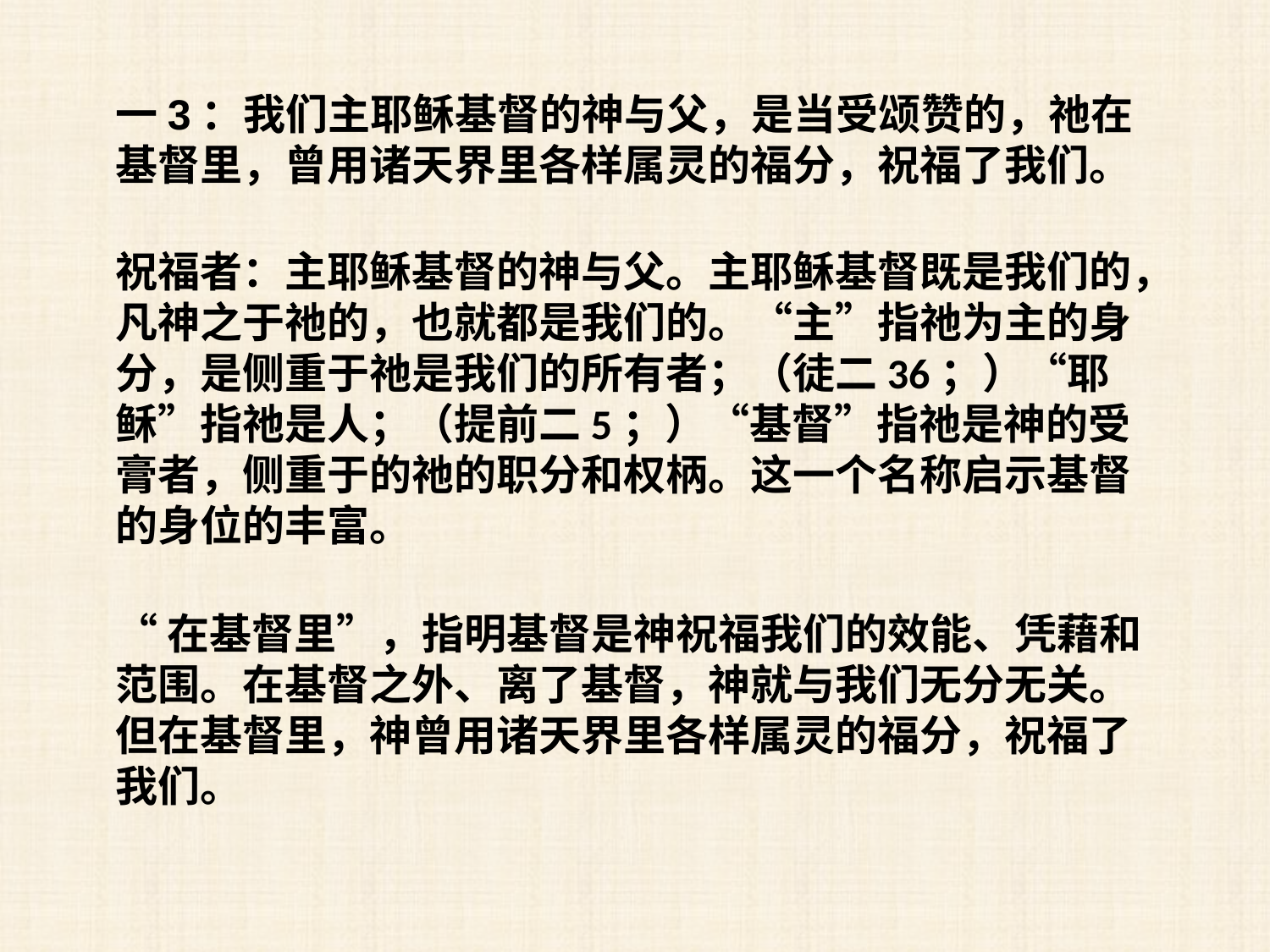

一3：我们主耶稣基督的神与父，是当受颂赞的，祂在基督里，曾用诸天界里各样属灵的福分，祝福了我们。
祝福者：主耶稣基督的神与父。主耶稣基督既是我们的，凡神之于祂的，也就都是我们的。“主”指祂为主的身分，是侧重于祂是我们的所有者；（徒二36；）“耶稣”指祂是人；（提前二5；）“基督”指祂是神的受膏者，侧重于的祂的职分和权柄。这一个名称启示基督的身位的丰富。
“在基督里”，指明基督是神祝福我们的效能、凭藉和范围。在基督之外、离了基督，神就与我们无分无关。但在基督里，神曾用诸天界里各样属灵的福分，祝福了我们。